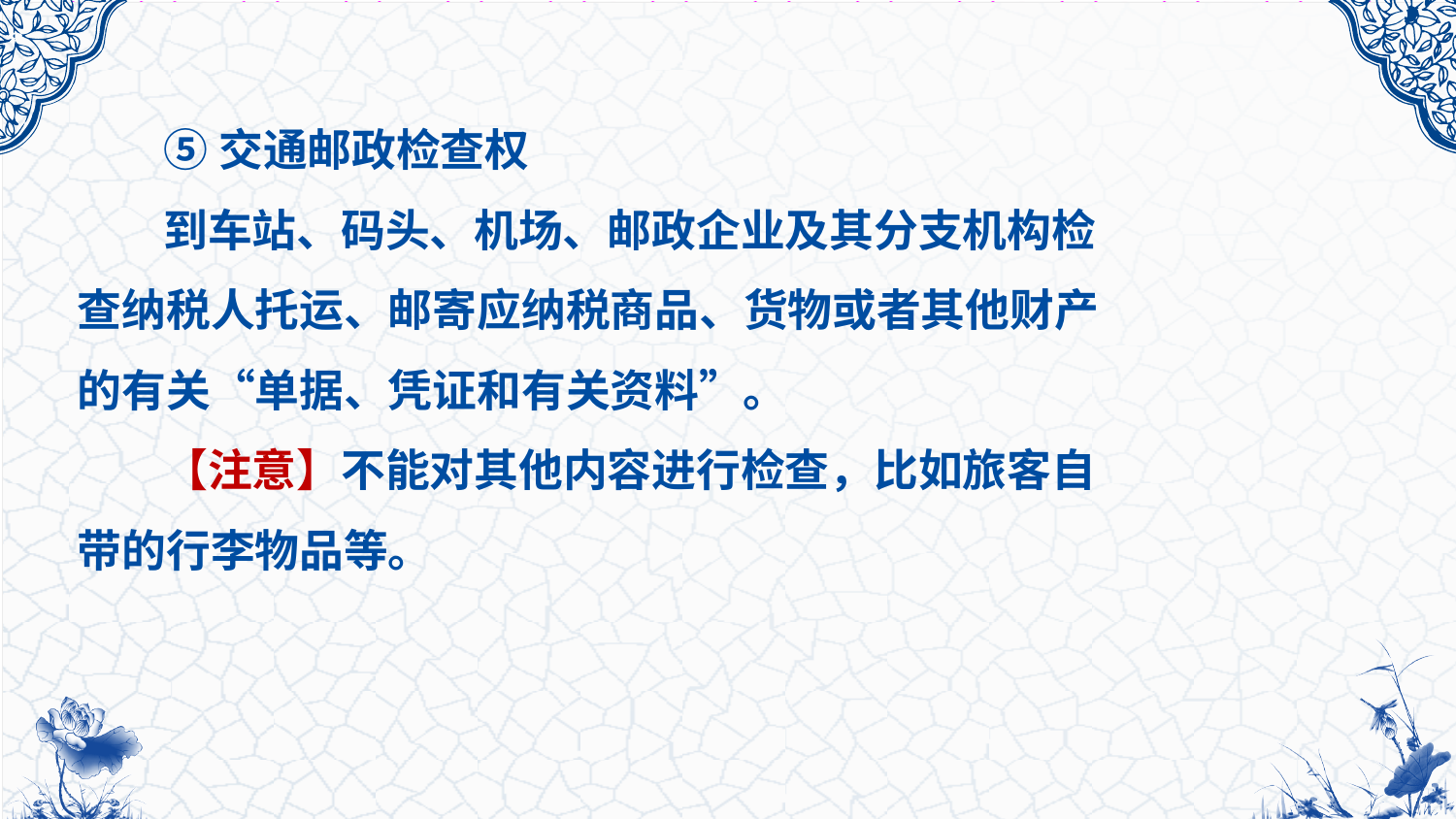

⑤交通邮政检查权
到车站、码头、机场、邮政企业及其分支机构检查纳税人托运、邮寄应纳税商品、货物或者其他财产的有关“单据、凭证和有关资料”。
【注意】不能对其他内容进行检查，比如旅客自带的行李物品等。